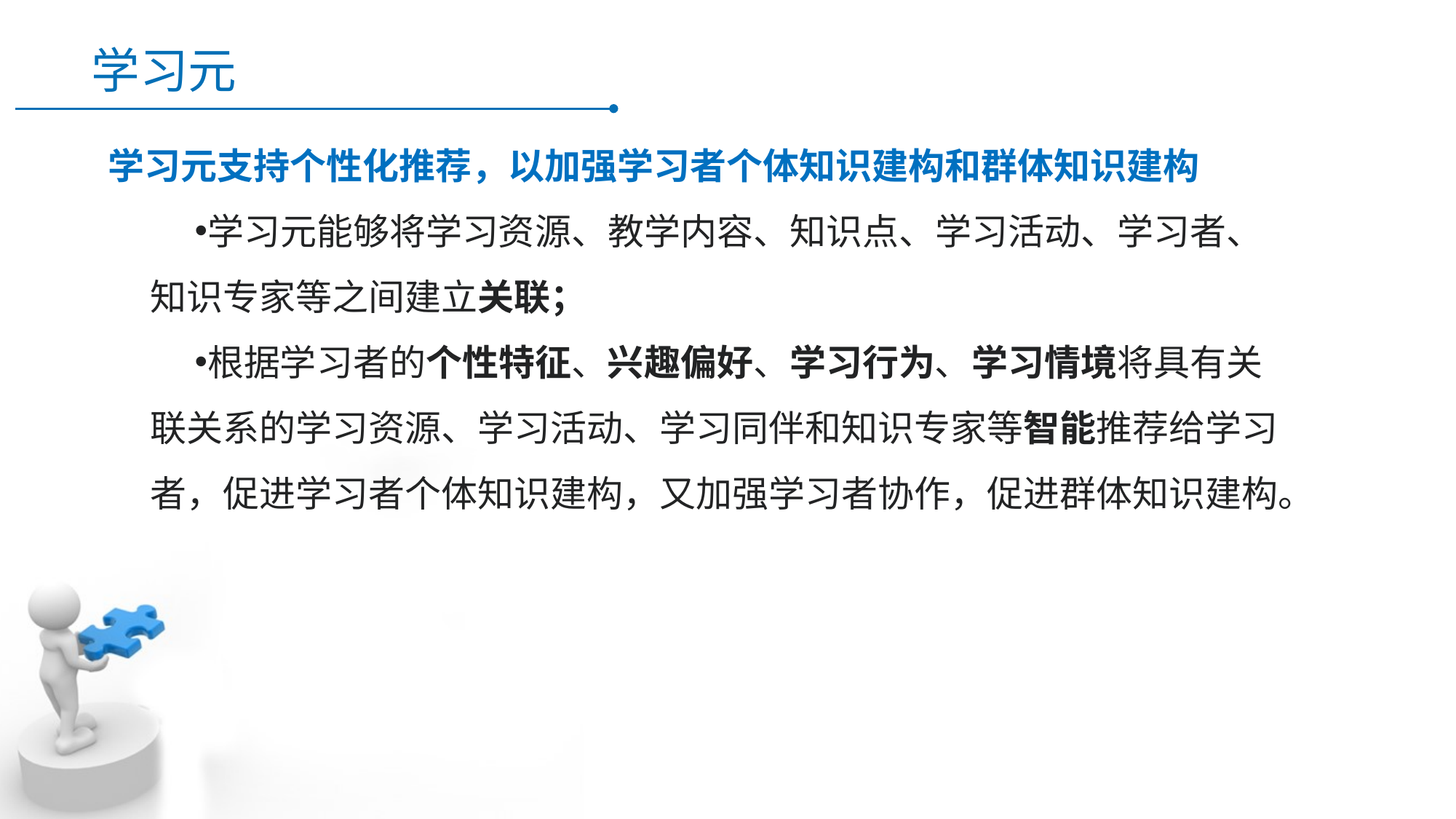

# 学习元
学习元支持个性化推荐，以加强学习者个体知识建构和群体知识建构
学习元能够将学习资源、教学内容、知识点、学习活动、学习者、知识专家等之间建立关联；
根据学习者的个性特征、兴趣偏好、学习行为、学习情境将具有关联关系的学习资源、学习活动、学习同伴和知识专家等智能推荐给学习者，促进学习者个体知识建构，又加强学习者协作，促进群体知识建构。